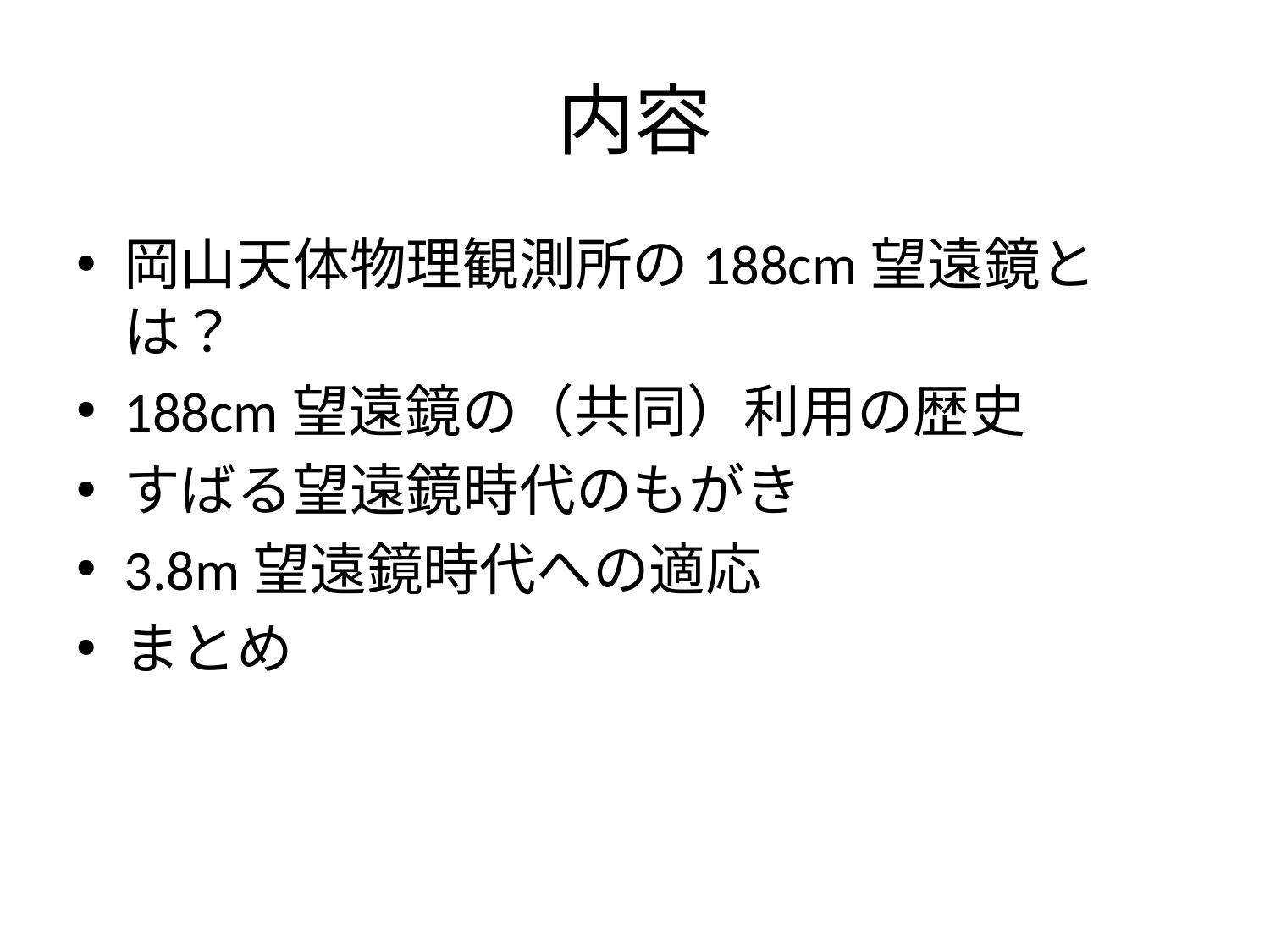

# 内容
岡山天体物理観測所の188cm望遠鏡とは？
188cm望遠鏡の（共同）利用の歴史
すばる望遠鏡時代のもがき
3.8m望遠鏡時代への適応
まとめ